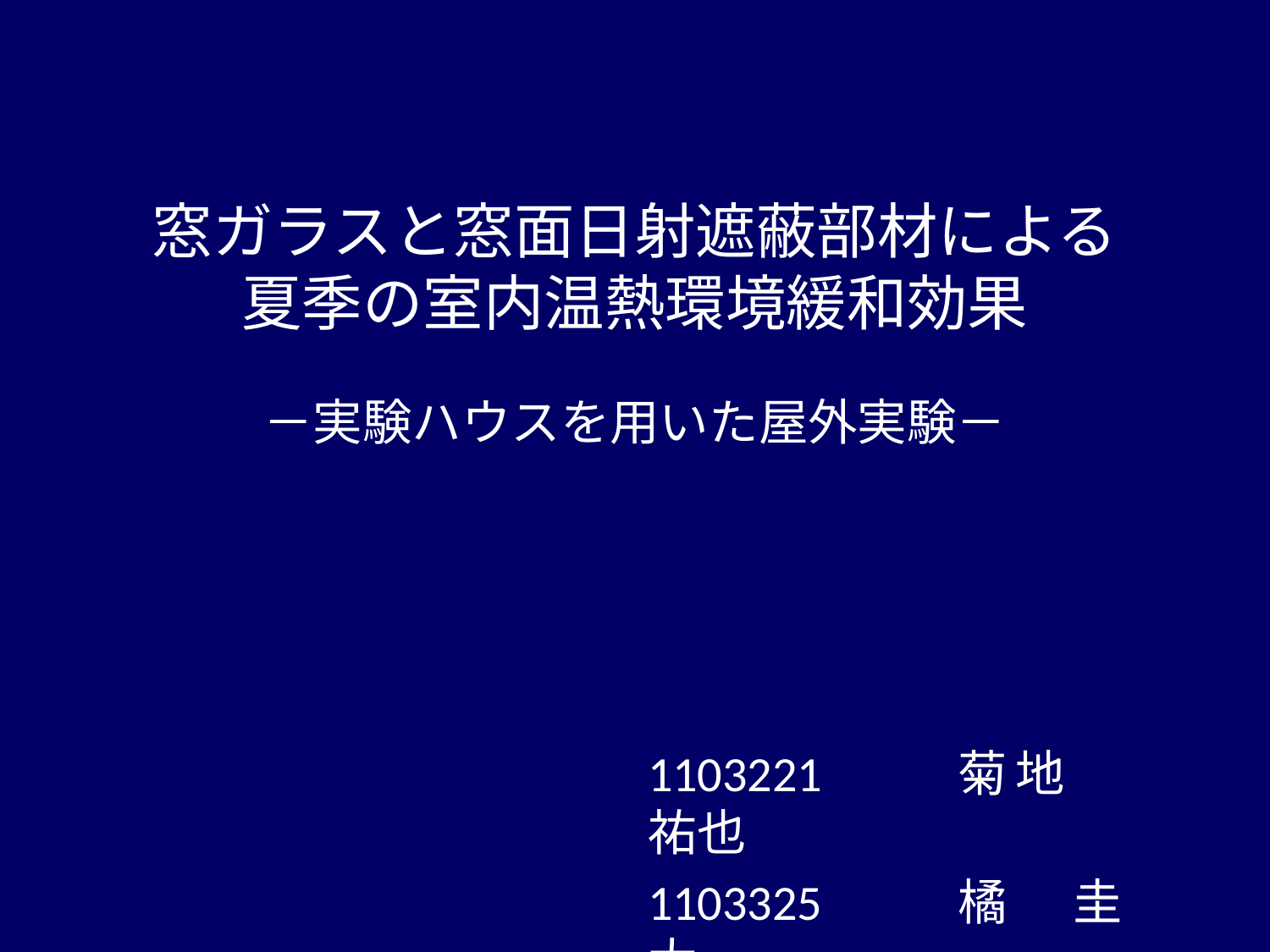

# 窓ガラスと窓面日射遮蔽部材による 夏季の室内温熱環境緩和効果 －実験ハウスを用いた屋外実験－
1103221　　菊地　祐也
1103325　　橘　圭太